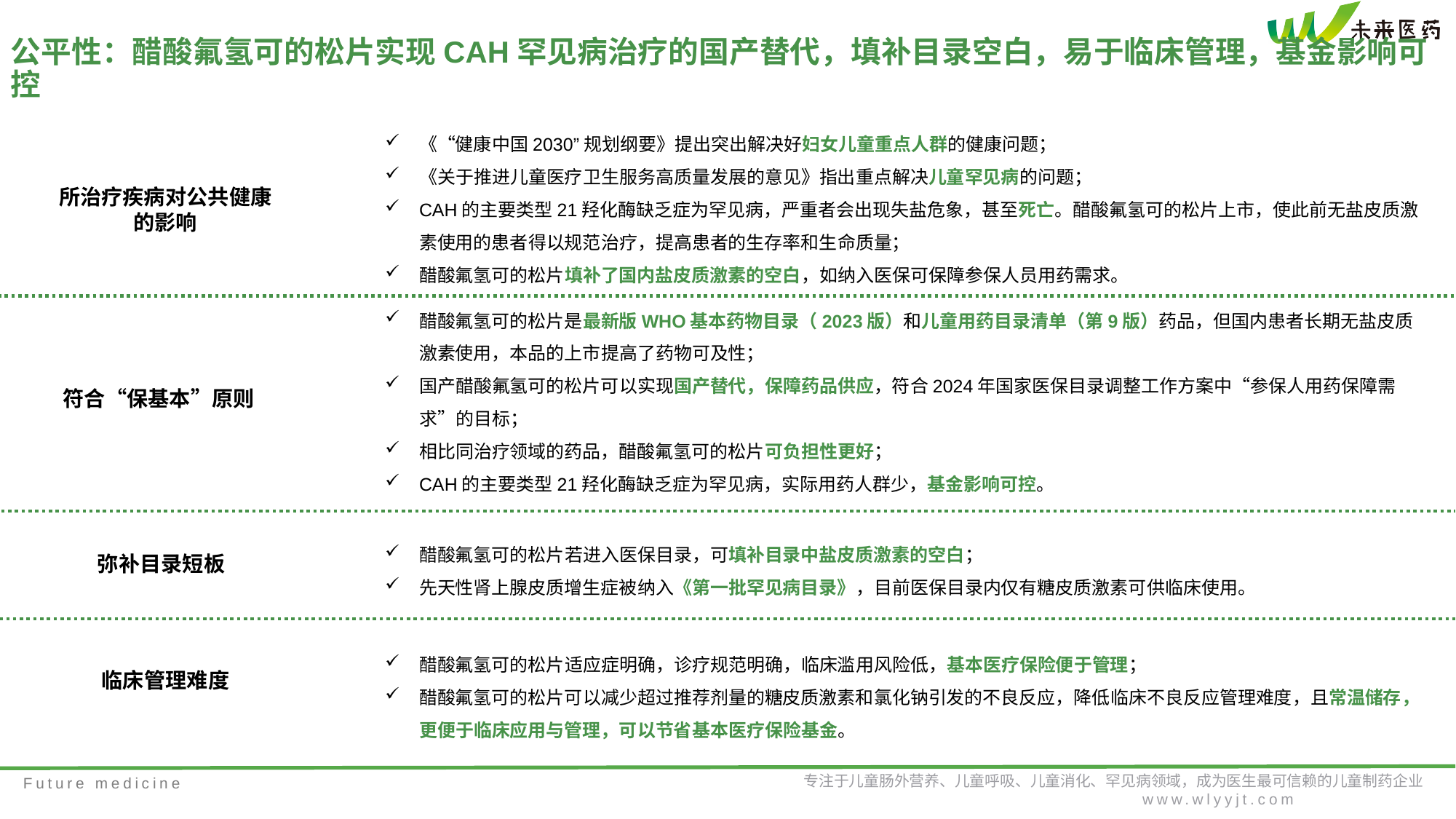

公平性：醋酸氟氢可的松片实现CAH罕见病治疗的国产替代，填补目录空白，易于临床管理，基金影响可控

《“健康中国2030”规划纲要》提出突出解决好妇女儿童重点人群的健康问题；
《关于推进儿童医疗卫生服务高质量发展的意见》指出重点解决儿童罕见病的问题；
CAH的主要类型21羟化酶缺乏症为罕见病，严重者会出现失盐危象，甚至死亡。醋酸氟氢可的松片上市，使此前无盐皮质激素使用的患者得以规范治疗，提高患者的生存率和生命质量；
醋酸氟氢可的松片填补了国内盐皮质激素的空白，如纳入医保可保障参保人员用药需求。
所治疗疾病对公共健康的影响
醋酸氟氢可的松片是最新版WHO基本药物目录（2023版）和儿童用药目录清单（第9版）药品，但国内患者长期无盐皮质激素使用，本品的上市提高了药物可及性；
国产醋酸氟氢可的松片可以实现国产替代，保障药品供应，符合2024年国家医保目录调整工作方案中“参保人用药保障需求”的目标；
相比同治疗领域的药品，醋酸氟氢可的松片可负担性更好；
CAH的主要类型21羟化酶缺乏症为罕见病，实际用药人群少，基金影响可控。
符合“保基本”原则
醋酸氟氢可的松片若进入医保目录，可填补目录中盐皮质激素的空白；
先天性肾上腺皮质增生症被纳⼊《第⼀批罕见病目录》，⽬前医保⽬录内仅有糖皮质激素可供临床使⽤。
弥补目录短板
醋酸氟氢可的松片适应症明确，诊疗规范明确，临床滥用风险低，基本医疗保险便于管理；
醋酸氟氢可的松片可以减少超过推荐剂量的糖皮质激素和氯化钠引发的不良反应，降低临床不良反应管理难度，且常温储存，更便于临床应用与管理，可以节省基本医疗保险基金。
 临床管理难度